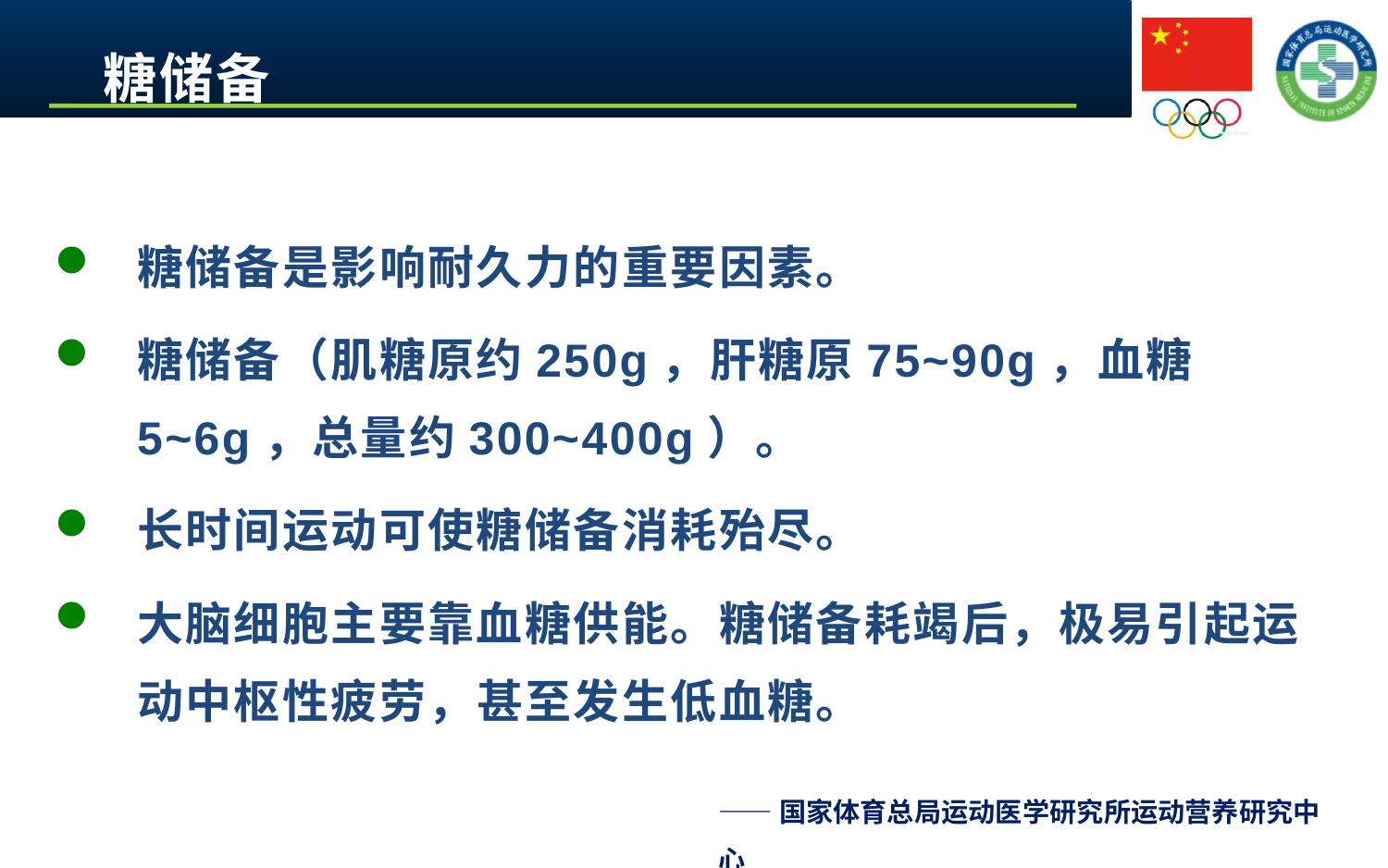

糖储备

糖储备是影响耐久力的重要因素。
糖储备（肌糖原约250g，肝糖原75~90g，血糖5~6g，总量约300~400g）。
长时间运动可使糖储备消耗殆尽。
大脑细胞主要靠血糖供能。糖储备耗竭后，极易引起运动中枢性疲劳，甚至发生低血糖。